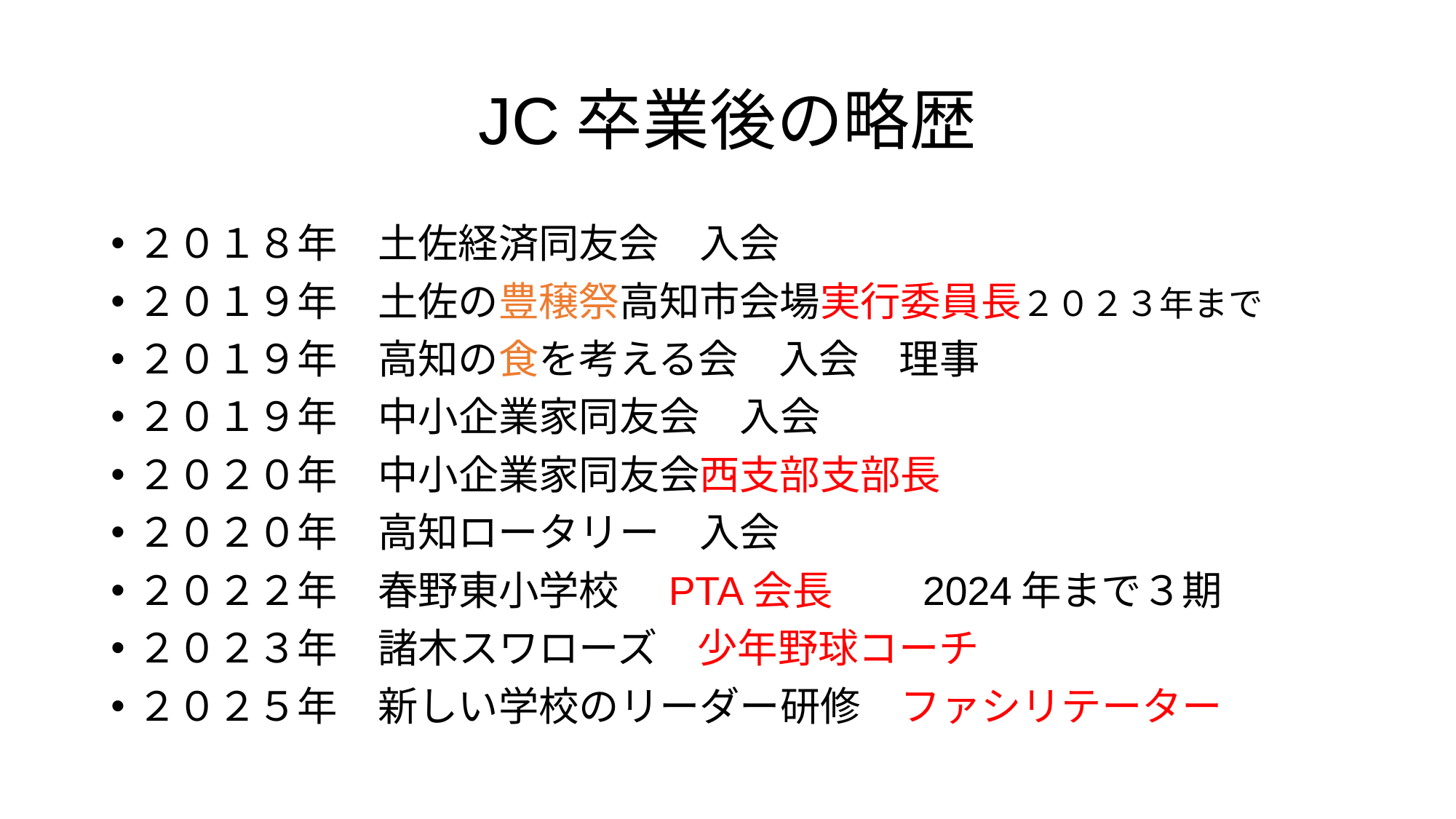

# JC卒業後の略歴
２０１８年　土佐経済同友会　入会
２０１９年　土佐の豊穣祭高知市会場実行委員長２０２３年まで
２０１９年　高知の食を考える会　入会　理事
２０１９年　中小企業家同友会　入会
２０２０年　中小企業家同友会西支部支部長
２０２０年　高知ロータリー　入会
２０２２年　春野東小学校　PTA会長　　2024年まで３期
２０２３年　諸木スワローズ　少年野球コーチ
２０２５年　新しい学校のリーダー研修　ファシリテーター